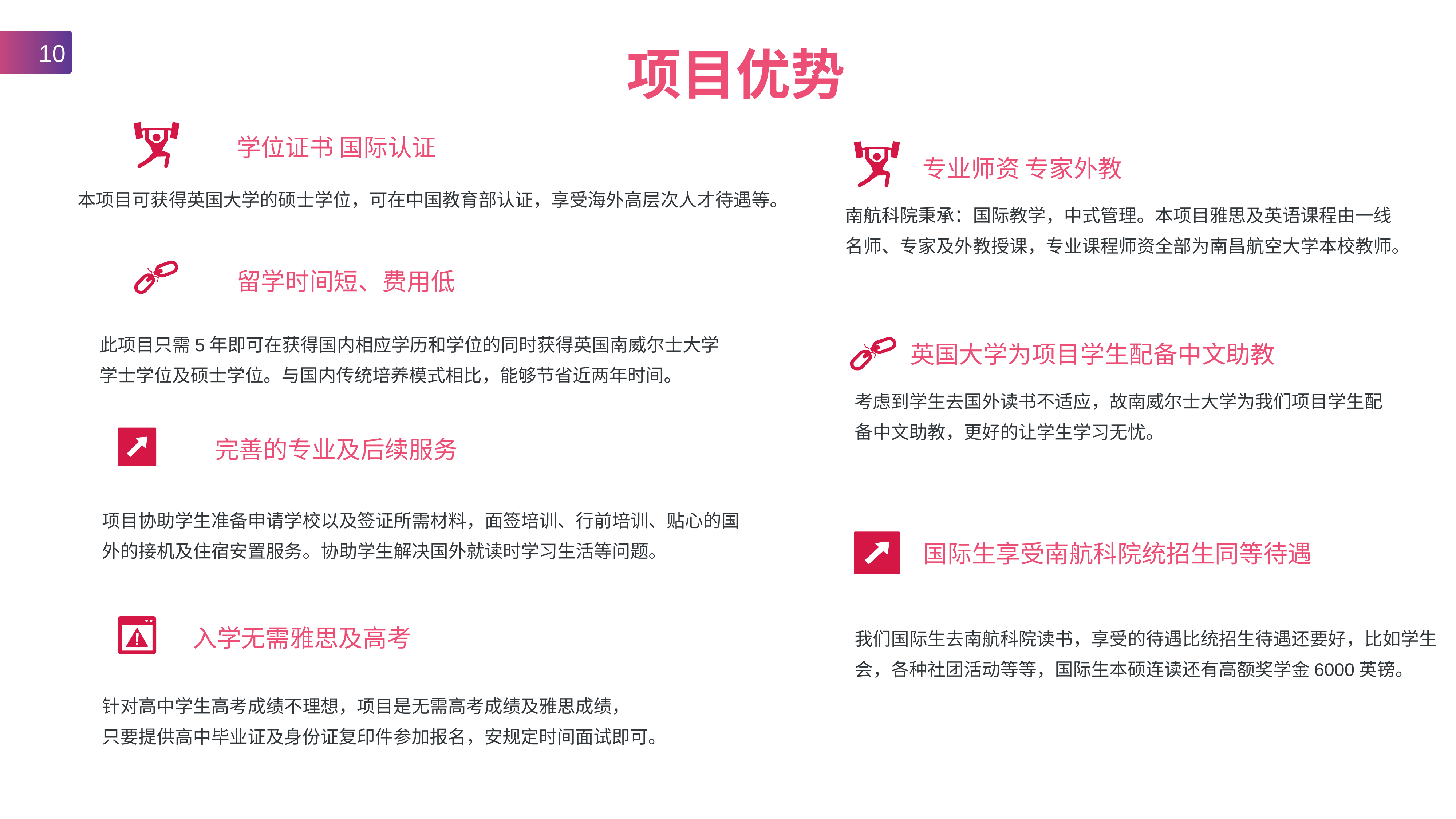

项目优势
10

学位证书 国际认证

专业师资 专家外教
本项目可获得英国大学的硕士学位，可在中国教育部认证，享受海外高层次人才待遇等。
南航科院秉承：国际教学，中式管理。本项目雅思及英语课程由一线名师、专家及外教授课，专业课程师资全部为南昌航空大学本校教师。
留学时间短、费用低

此项目只需5年即可在获得国内相应学历和学位的同时获得英国南威尔士大学学士学位及硕士学位。与国内传统培养模式相比，能够节省近两年时间。
英国大学为项目学生配备中文助教

考虑到学生去国外读书不适应，故南威尔士大学为我们项目学生配备中文助教，更好的让学生学习无忧。
   完善的专业及后续服务

项目协助学生准备申请学校以及签证所需材料，面签培训、行前培训、贴心的国外的接机及住宿安置服务。协助学生解决国外就读时学习生活等问题。

国际生享受南航科院统招生同等待遇

入学无需雅思及高考
我们国际生去南航科院读书，享受的待遇比统招生待遇还要好，比如学生会，各种社团活动等等，国际生本硕连读还有高额奖学金6000英镑。
针对高中学生高考成绩不理想，项目是无需高考成绩及雅思成绩，
只要提供高中毕业证及身份证复印件参加报名，安规定时间面试即可。